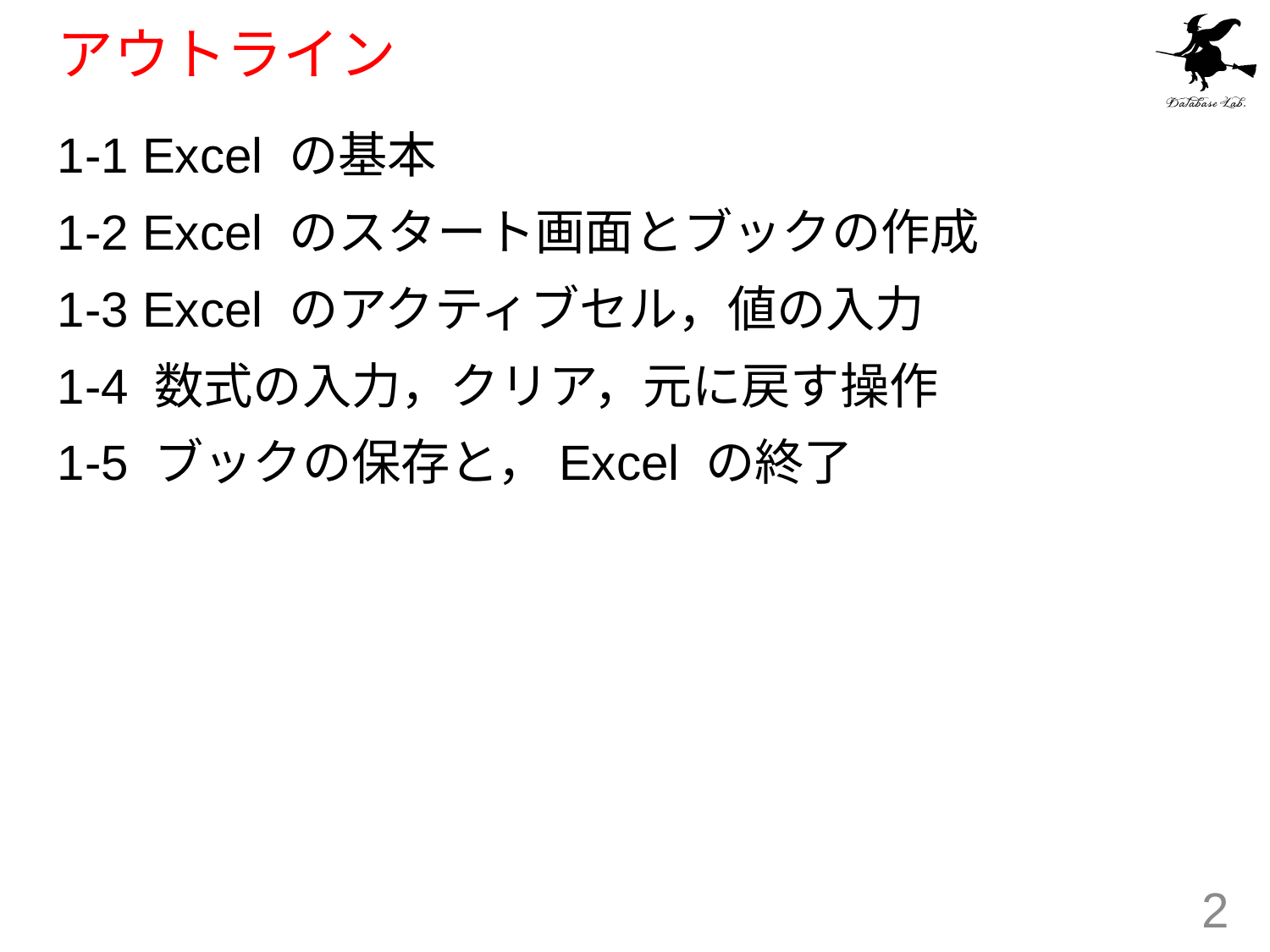

# アウトライン
1-1 Excel の基本
1-2 Excel のスタート画面とブックの作成
1-3 Excel のアクティブセル，値の入力
1-4 数式の入力，クリア，元に戻す操作
1-5 ブックの保存と，Excel の終了
2